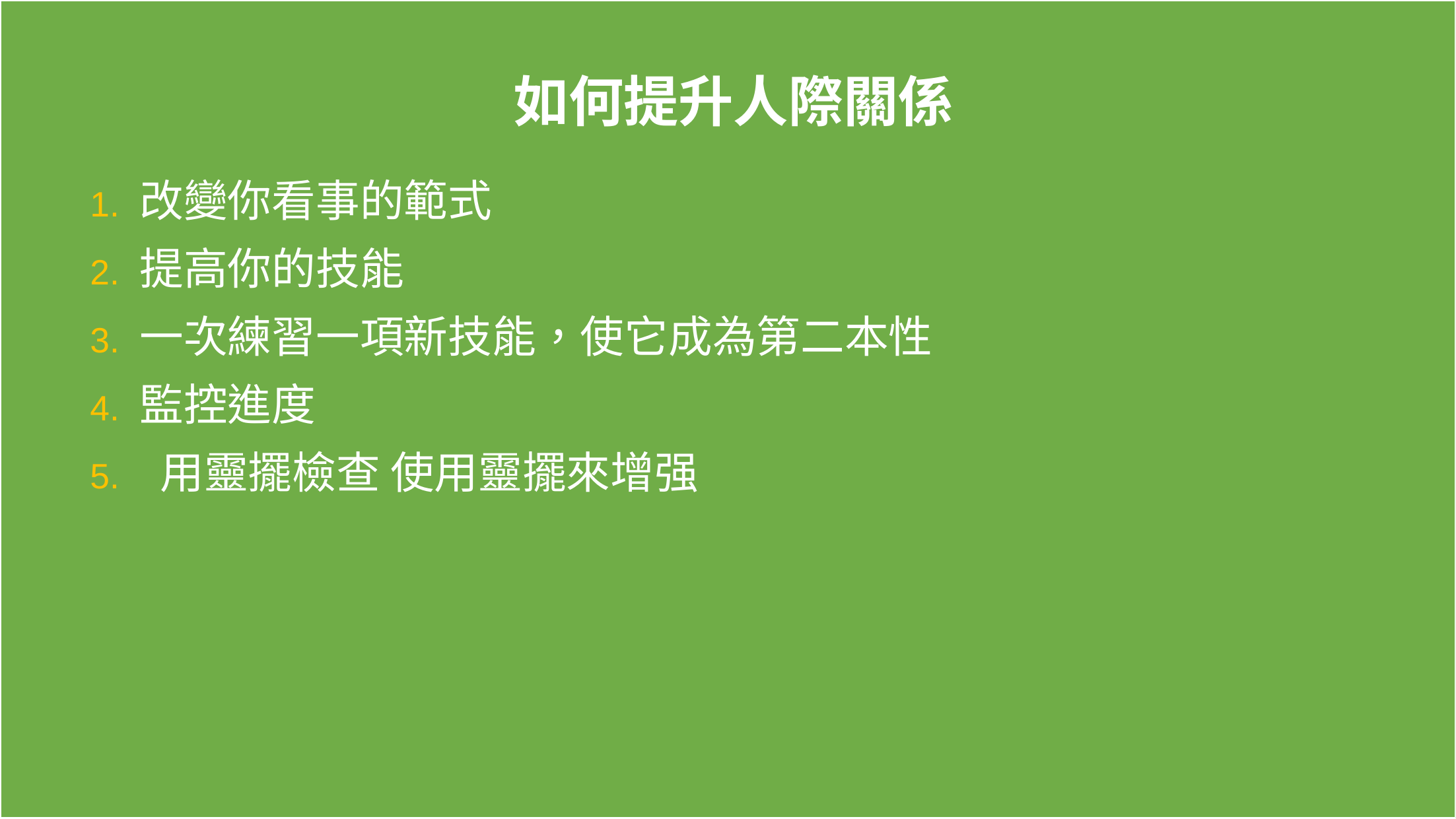

如何提升人際關係

改變你看事的範式
提高你的技能
一次練習一項新技能，使它成為第二本性
監控進度
 用靈擺檢查 使用靈擺來增强